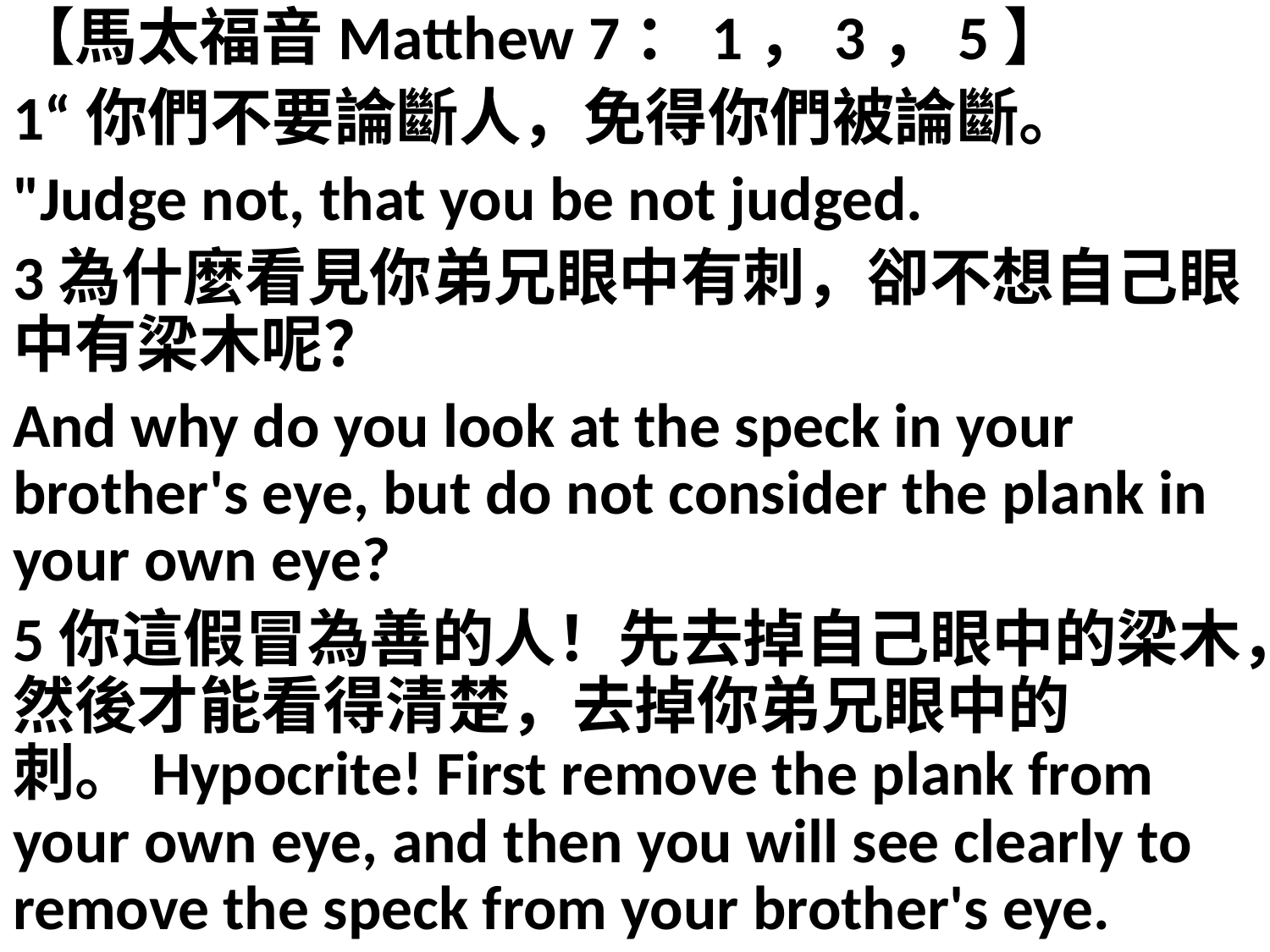

【馬太福音Matthew 7：1，3，5】
1“你們不要論斷人，免得你們被論斷。
"Judge not, that you be not judged.
3為什麼看見你弟兄眼中有刺，卻不想自己眼中有梁木呢？
And why do you look at the speck in your brother's eye, but do not consider the plank in your own eye?
5你這假冒為善的人！先去掉自己眼中的梁木，然後才能看得清楚，去掉你弟兄眼中的刺。Hypocrite! First remove the plank from your own eye, and then you will see clearly to remove the speck from your brother's eye.